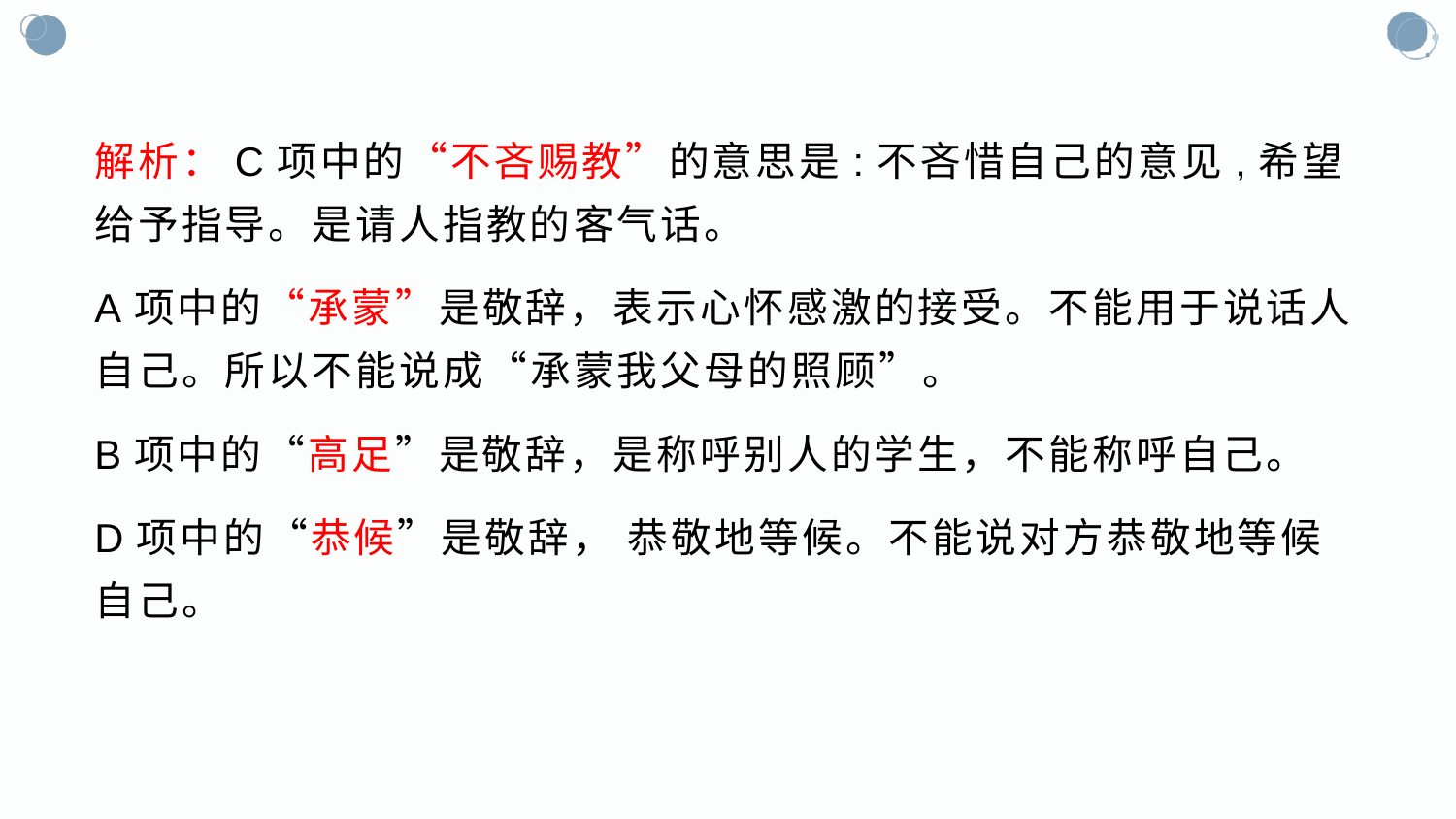

#
解析：C项中的“不吝赐教”的意思是:不吝惜自己的意见,希望给予指导。是请人指教的客气话。
A项中的“承蒙”是敬辞，表示心怀感激的接受。不能用于说话人自己。所以不能说成“承蒙我父母的照顾”。
B项中的“高足”是敬辞，是称呼别人的学生，不能称呼自己。
D项中的“恭候”是敬辞， 恭敬地等候。不能说对方恭敬地等候自己。